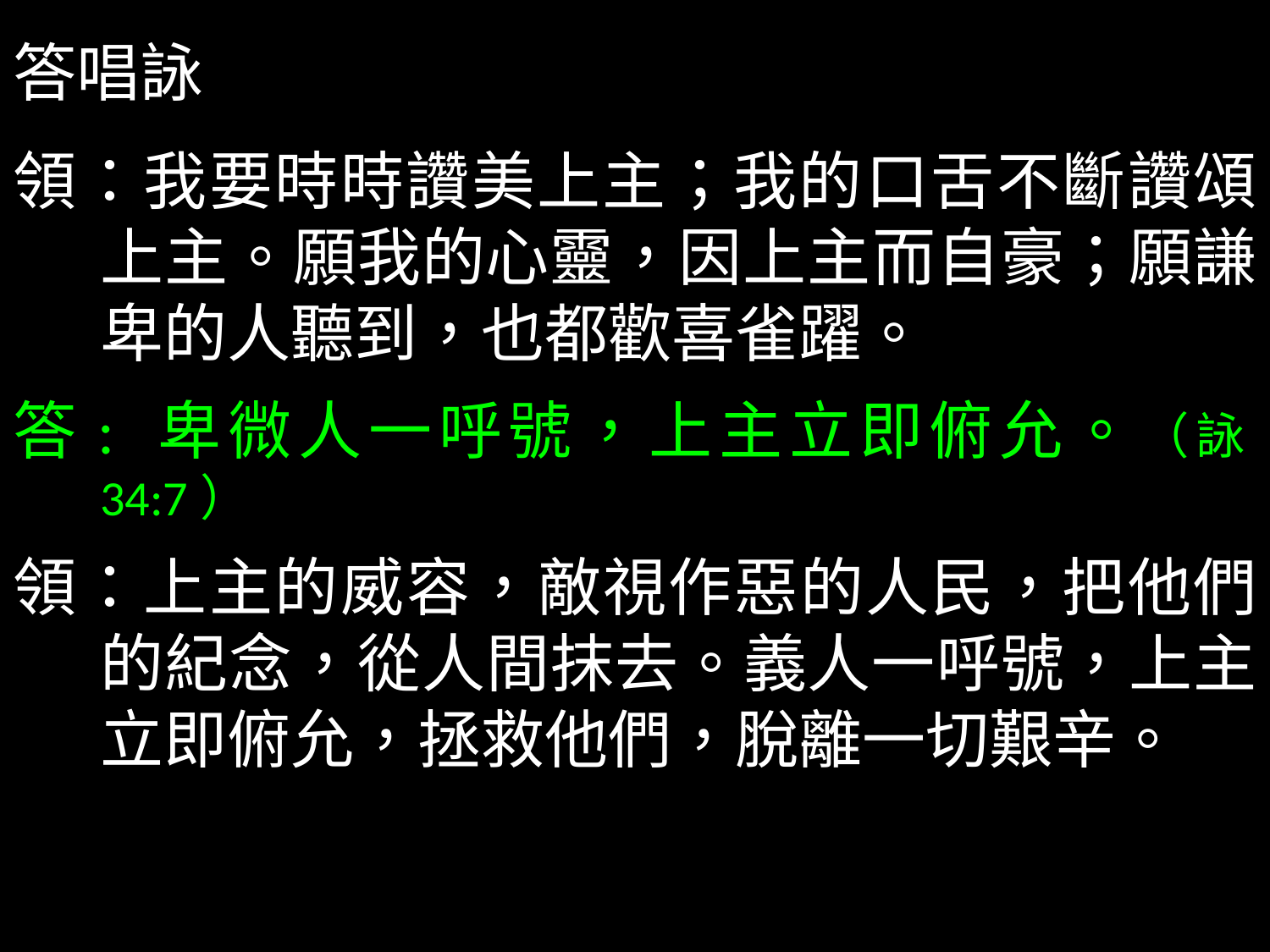

答唱詠
領：我要時時讚美上主；我的口舌不斷讚頌上主。願我的心靈，因上主而自豪；願謙卑的人聽到，也都歡喜雀躍。
答: 卑微人一呼號，上主立即俯允。（詠34:7）
領：上主的威容，敵視作惡的人民，把他們的紀念，從人間抹去。義人一呼號，上主立即俯允，拯救他們，脫離一切艱辛。